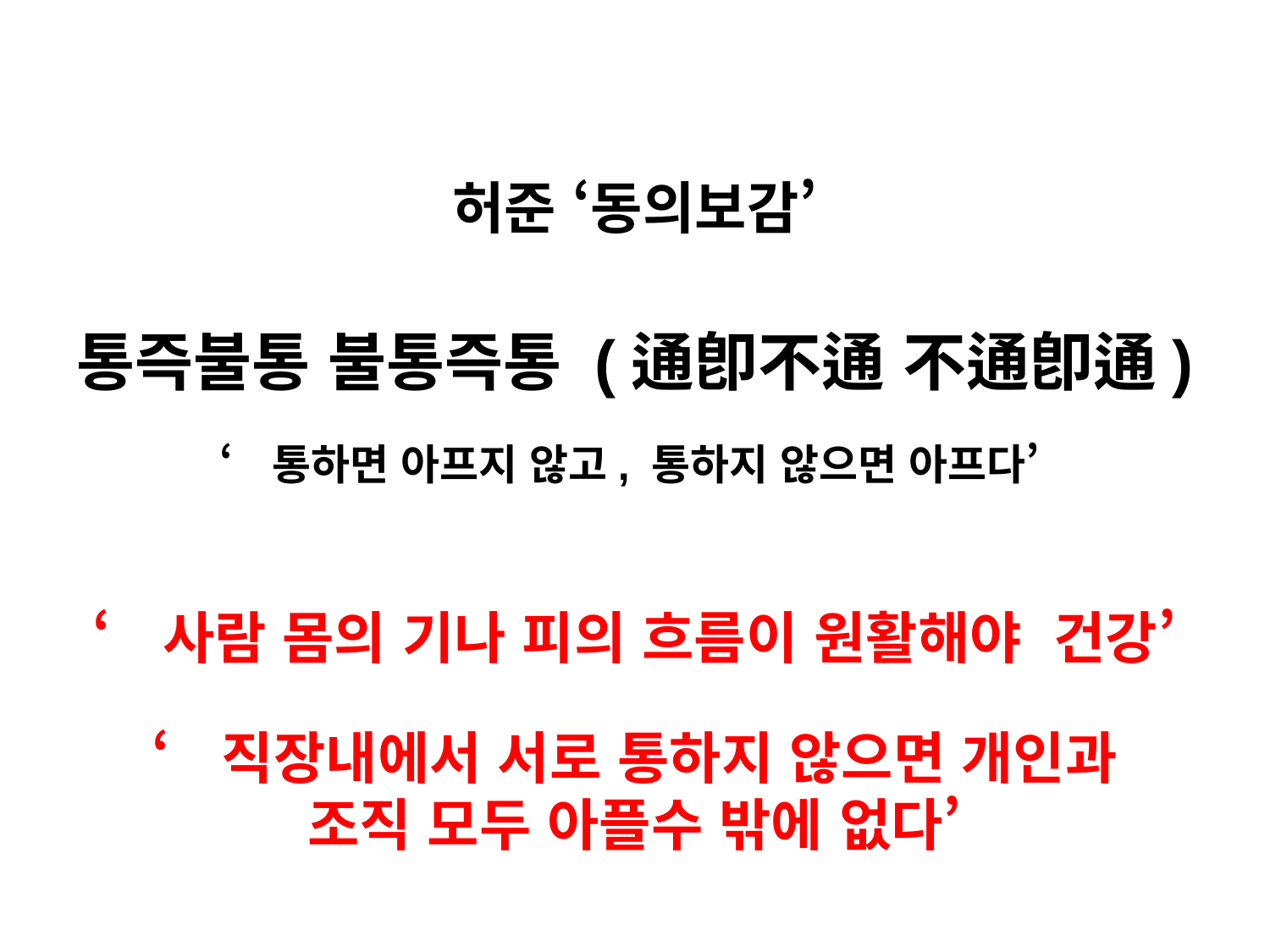

허준 ‘동의보감’
통즉불통 불통즉통 (通卽不通 不通卽通)
‘통하면 아프지 않고, 통하지 않으면 아프다’
‘사람 몸의 기나 피의 흐름이 원활해야  건강’
‘직장내에서 서로 통하지 않으면 개인과
조직 모두 아플수 밖에 없다’